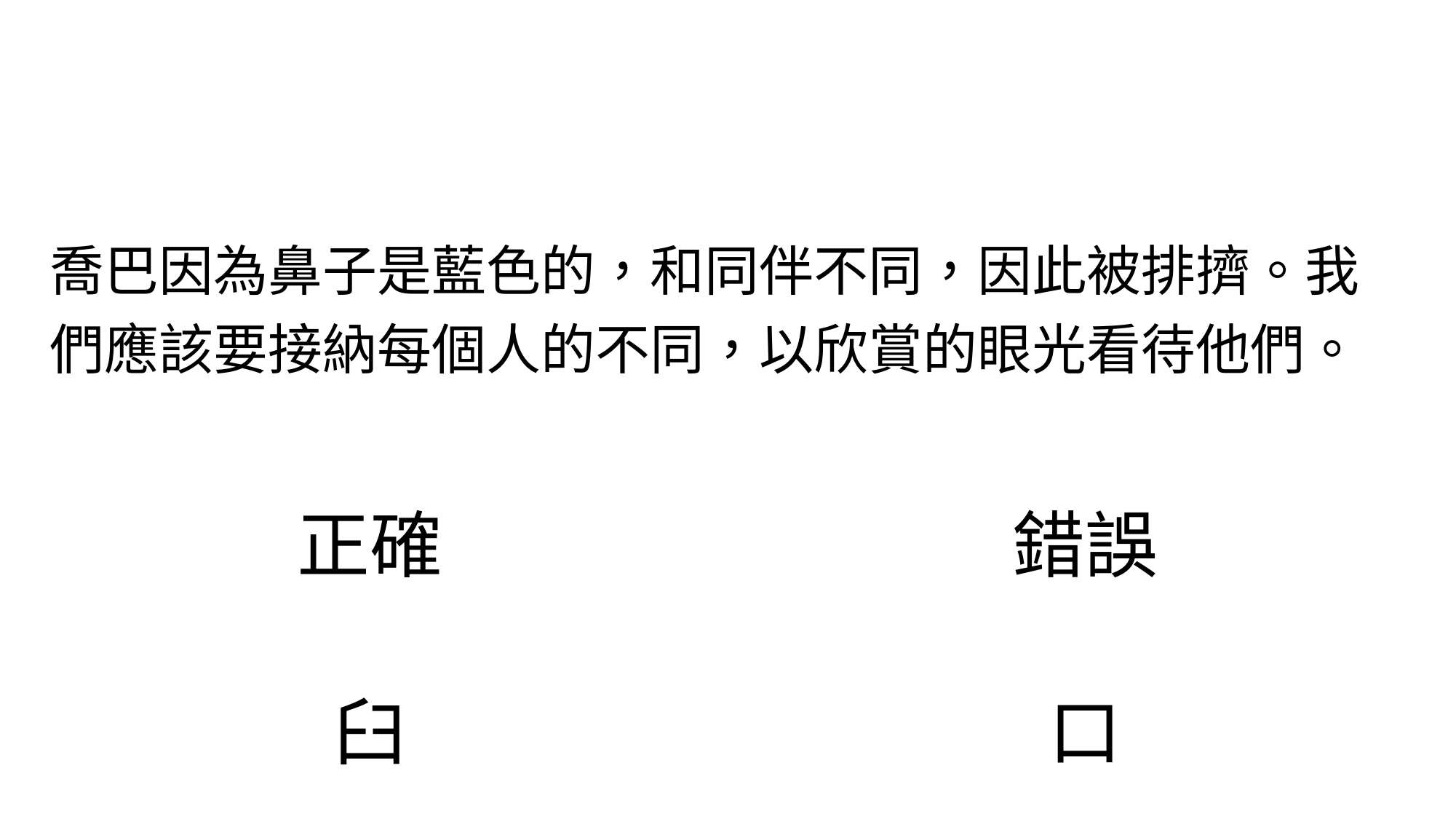

#
喬巴因為鼻子是藍色的，和同伴不同，因此被排擠。我們應該要接納每個人的不同，以欣賞的眼光看待他們。
正確

臼
錯誤

口